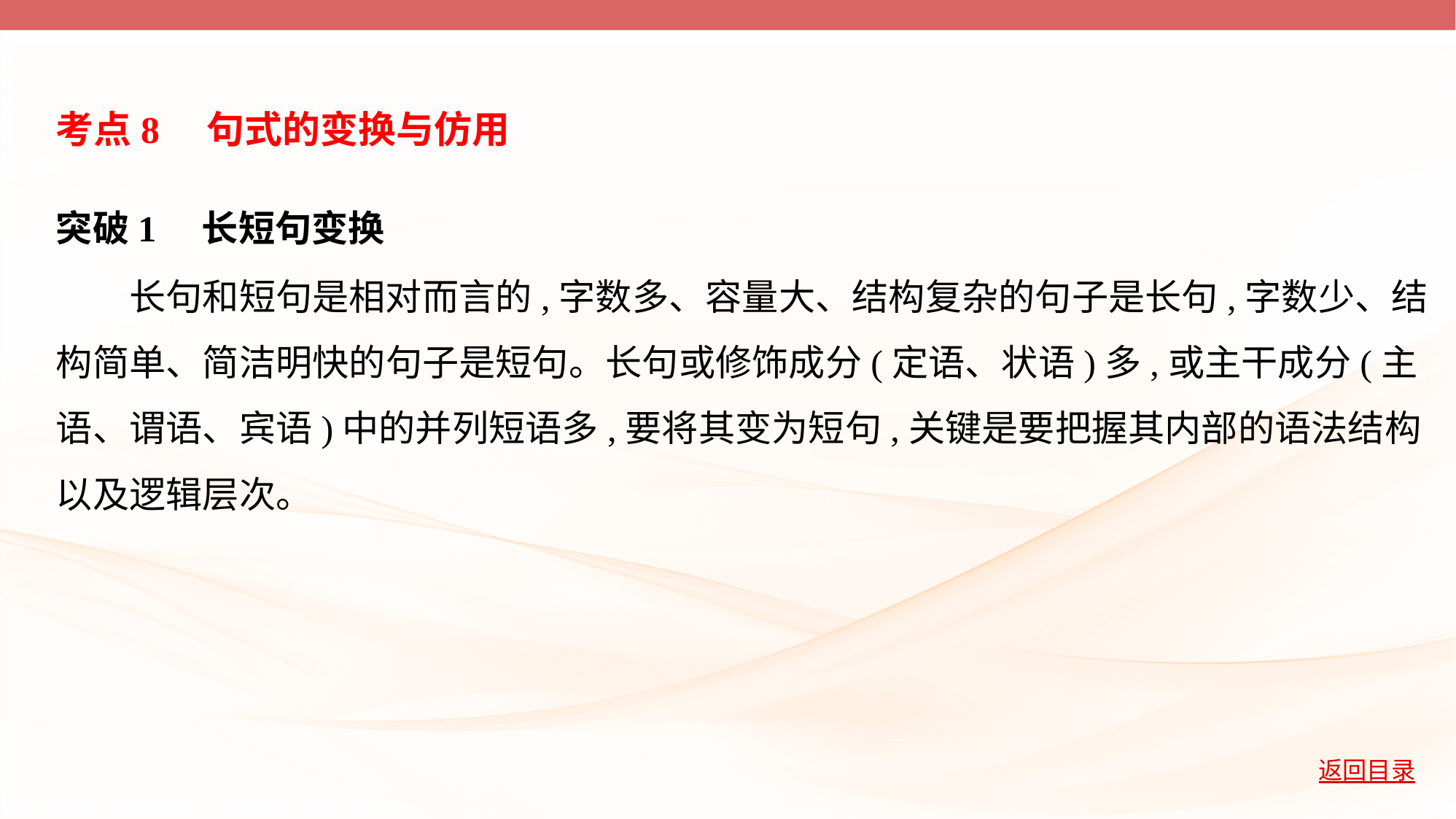

考点8　句式的变换与仿用
突破1　长短句变换
　　长句和短句是相对而言的,字数多、容量大、结构复杂的句子是长句,字数少、结
构简单、简洁明快的句子是短句。长句或修饰成分(定语、状语)多,或主干成分(主
语、谓语、宾语)中的并列短语多,要将其变为短句,关键是要把握其内部的语法结构
以及逻辑层次。